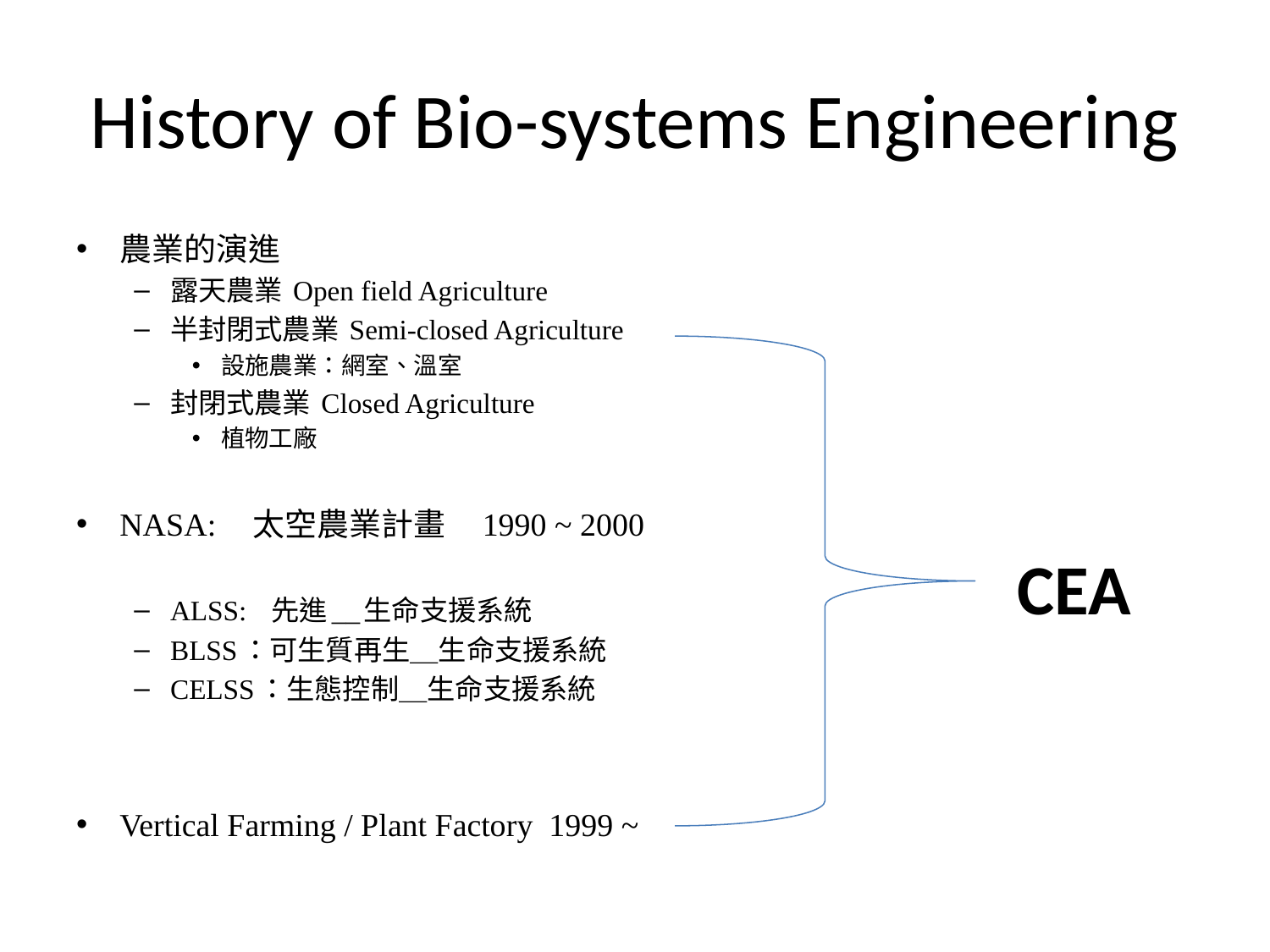

# History of Bio-systems Engineering
農業的演進
露天農業 Open field Agriculture
半封閉式農業 Semi-closed Agriculture
設施農業：網室、溫室
封閉式農業 Closed Agriculture
植物工廠

NASA:　太空農業計畫　1990 ~ 2000

ALSS:   先進__生命支援系統
BLSS：可生質再生＿生命支援系統
CELSS：生態控制＿生命支援系統

Vertical Farming / Plant Factory  1999 ~

CEA